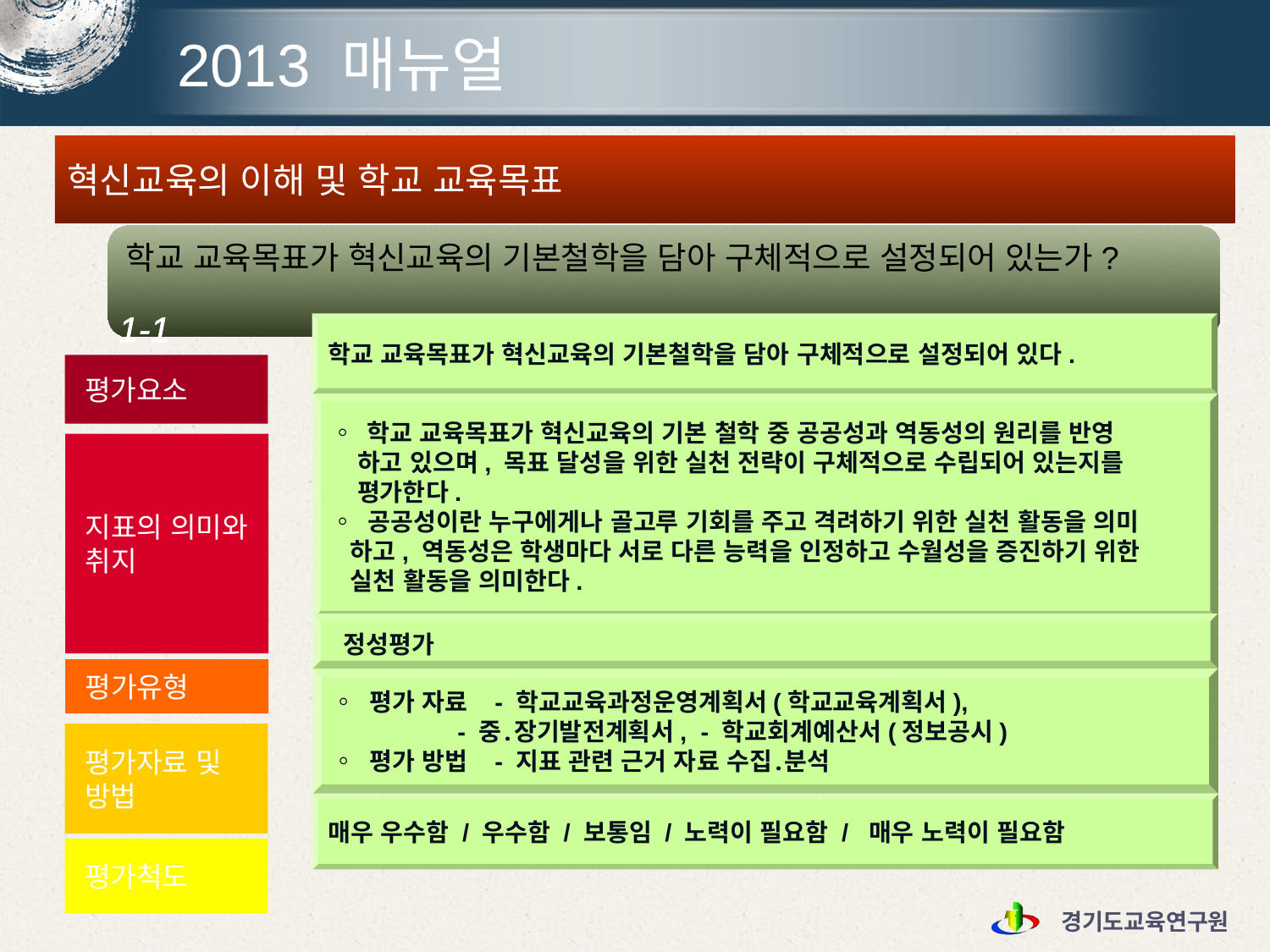

# 2013 매뉴얼
혁신교육의 이해 및 학교 교육목표
학교 교육목표가 혁신교육의 기본철학을 담아 구체적으로 설정되어 있는가?
1-1
학교 교육목표가 혁신교육의 기본철학을 담아 구체적으로 설정되어 있다.
평가요소
◦ 학교 교육목표가 혁신교육의 기본 철학 중 공공성과 역동성의 원리를 반영
   하고 있으며, 목표 달성을 위한 실천 전략이 구체적으로 수립되어 있는지를
   평가한다.
◦ 공공성이란 누구에게나 골고루 기회를 주고 격려하기 위한 실천 활동을 의미
  하고, 역동성은 학생마다 서로 다른 능력을 인정하고 수월성을 증진하기 위한
  실천 활동을 의미한다.
지표의 의미와
취지
 정성평가
평가유형
◦ 평가 자료   - 학교교육과정운영계획서(학교교육계획서),
                  - 중․장기발전계획서,  - 학교회계예산서(정보공시)
◦ 평가 방법   - 지표 관련 근거 자료 수집․분석
평가자료 및
방법
매우 우수함 / 우수함 / 보통임 / 노력이 필요함 /  매우 노력이 필요함
평가척도